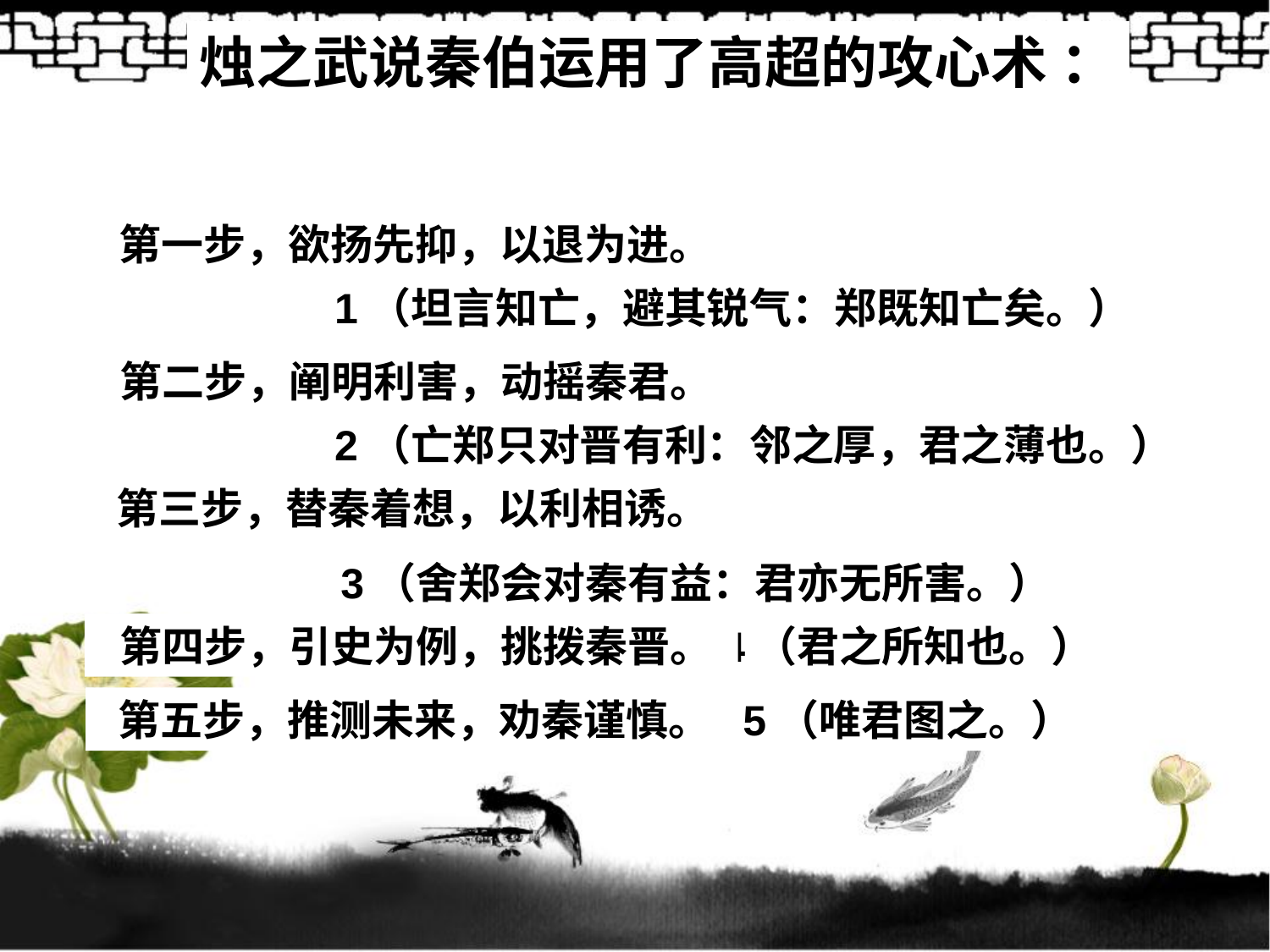

烛之武说秦伯运用了高超的攻心术 ：
 第一步，欲扬先抑，以退为进。
1（坦言知亡，避其锐气：郑既知亡矣。）
 第二步，阐明利害，动摇秦君。
2（亡郑只对晋有利：邻之厚，君之薄也。）
 第三步，替秦着想，以利相诱。
3（舍郑会对秦有益：君亦无所害。）
 第四步，引史为例，挑拨秦晋。
4（君之所知也。）
 第五步，推测未来，劝秦谨慎。
5（唯君图之。）